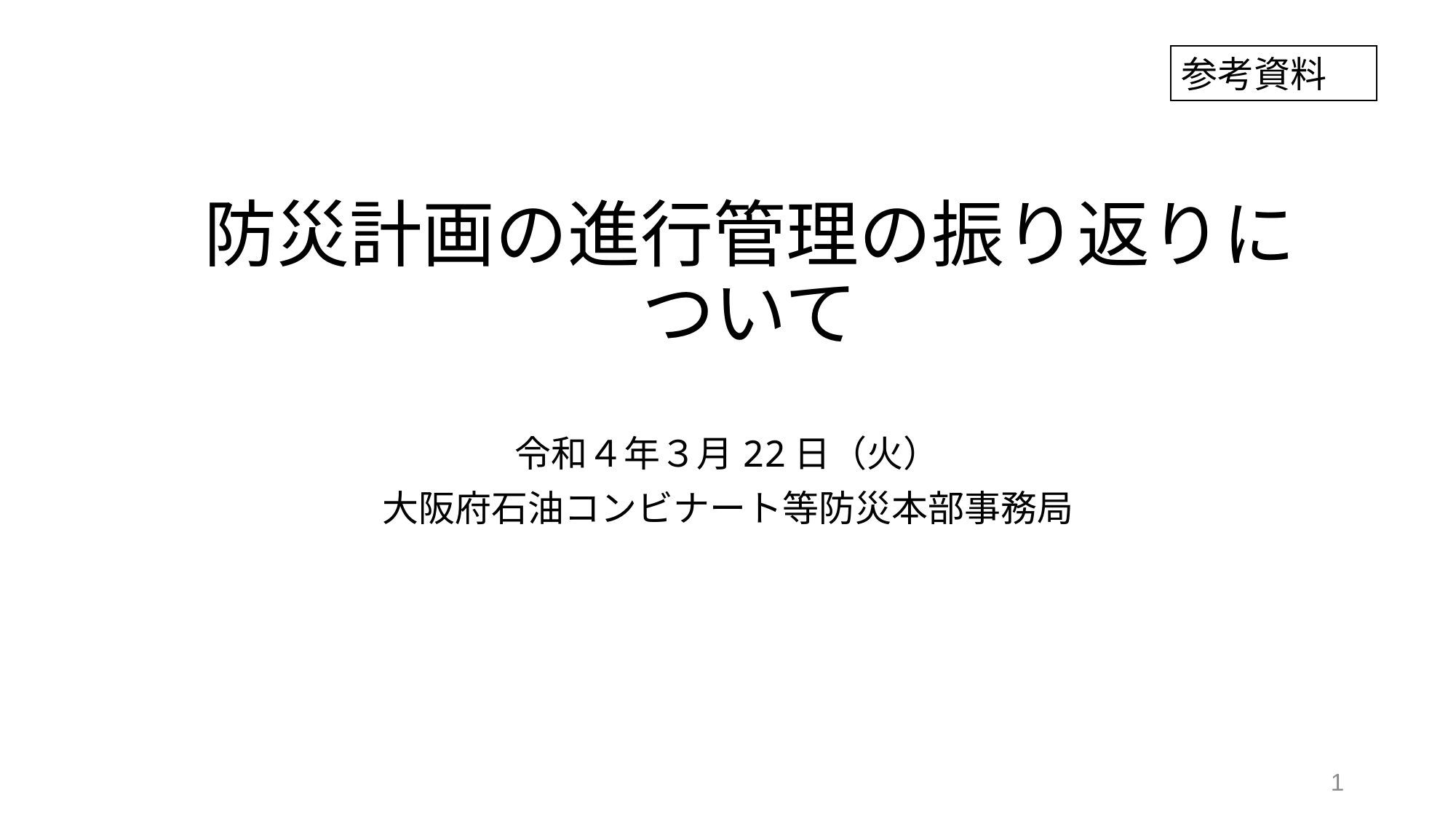

参考資料
# 防災計画の進行管理の振り返りについて
令和４年３月22日（火）
大阪府石油コンビナート等防災本部事務局
1